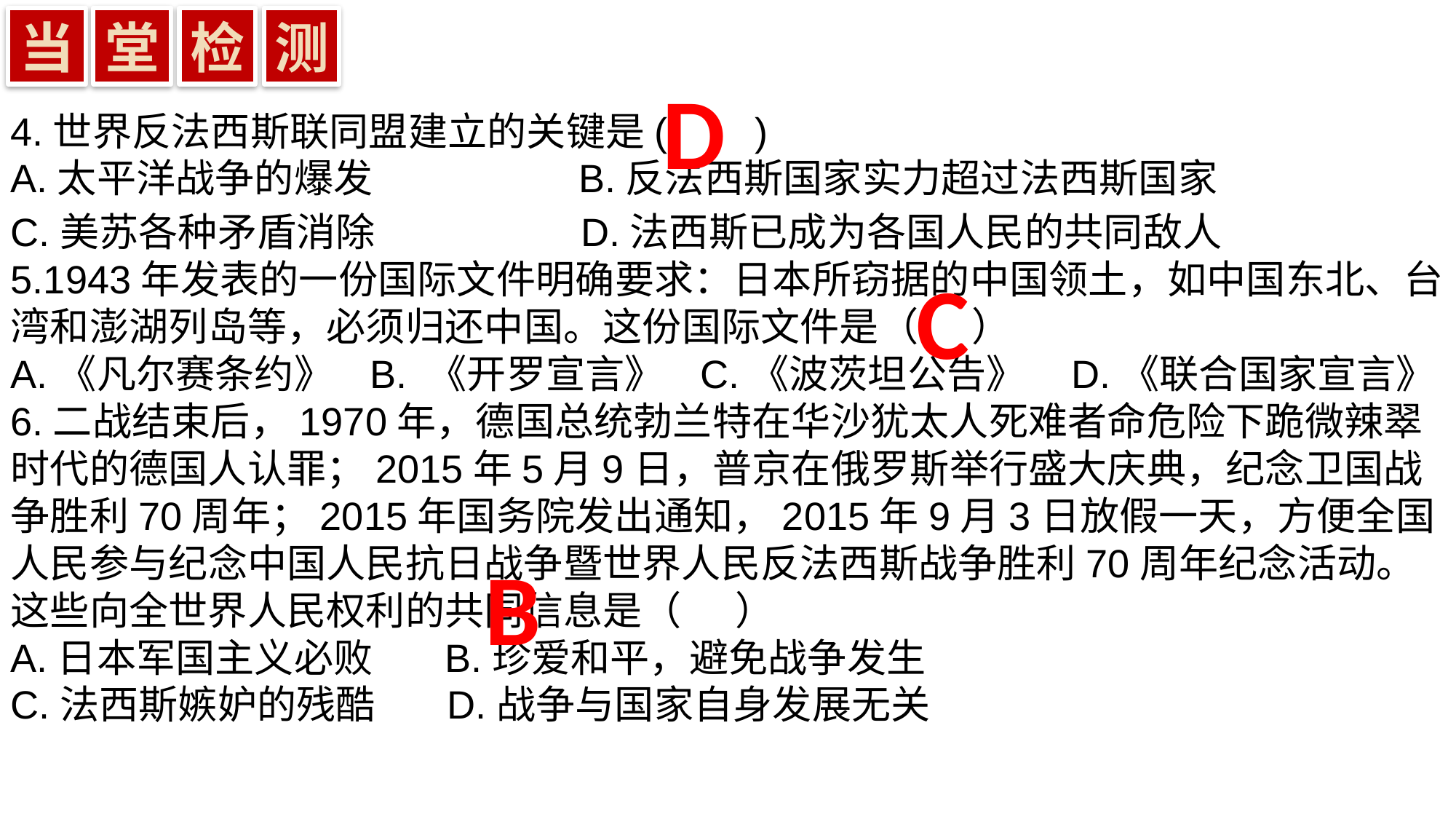

当
堂
检
测
D
4.世界反法西斯联同盟建立的关键是(        )
A.太平洋战争的爆发                      B.反法西斯国家实力超过法西斯国家
C.美苏各种矛盾消除                      D.法西斯已成为各国人民的共同敌人
5.1943年发表的一份国际文件明确要求：日本所窃据的中国领土，如中国东北、台湾和澎湖列岛等，必须归还中国。这份国际文件是（      ）
A.《凡尔赛条约》   B. 《开罗宣言》   C.《波茨坦公告》    D.《联合国家宣言》
6.二战结束后，1970年，德国总统勃兰特在华沙犹太人死难者命危险下跪微辣翠时代的德国人认罪；2015年5月9日，普京在俄罗斯举行盛大庆典，纪念卫国战争胜利70周年；2015年国务院发出通知，2015年9月3日放假一天，方便全国人民参与纪念中国人民抗日战争暨世界人民反法西斯战争胜利70周年纪念活动。这些向全世界人民权利的共同信息是（      ）
A.日本军国主义必败       B.珍爱和平，避免战争发生
C.法西斯嫉妒的残酷       D.战争与国家自身发展无关
C
B